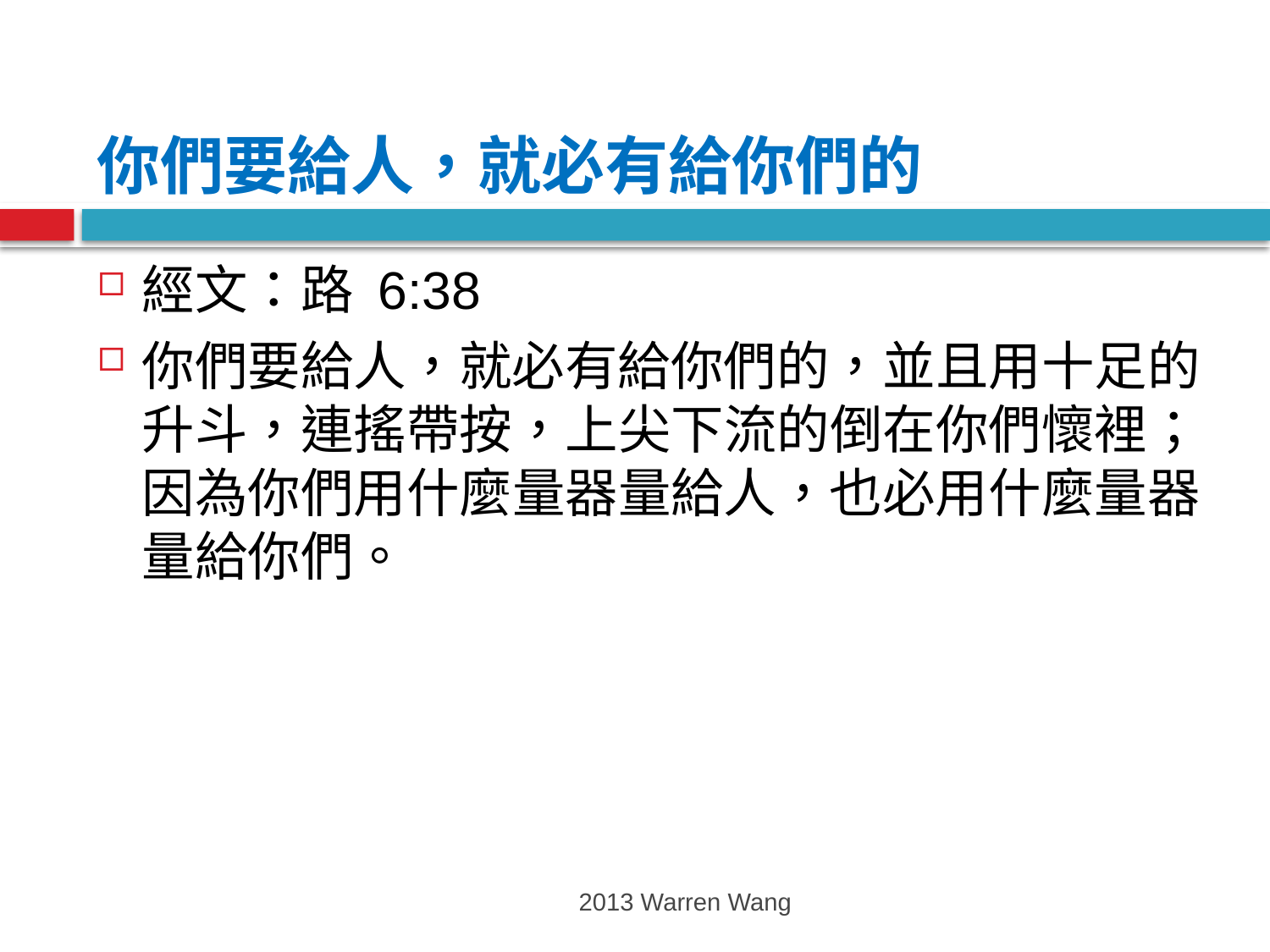

# 你們要給人，就必有給你們的
經文：路 6:38
你們要給人，就必有給你們的，並且用十足的升斗，連搖帶按，上尖下流的倒在你們懷裡；因為你們用什麼量器量給人，也必用什麼量器量給你們。
2013 Warren Wang